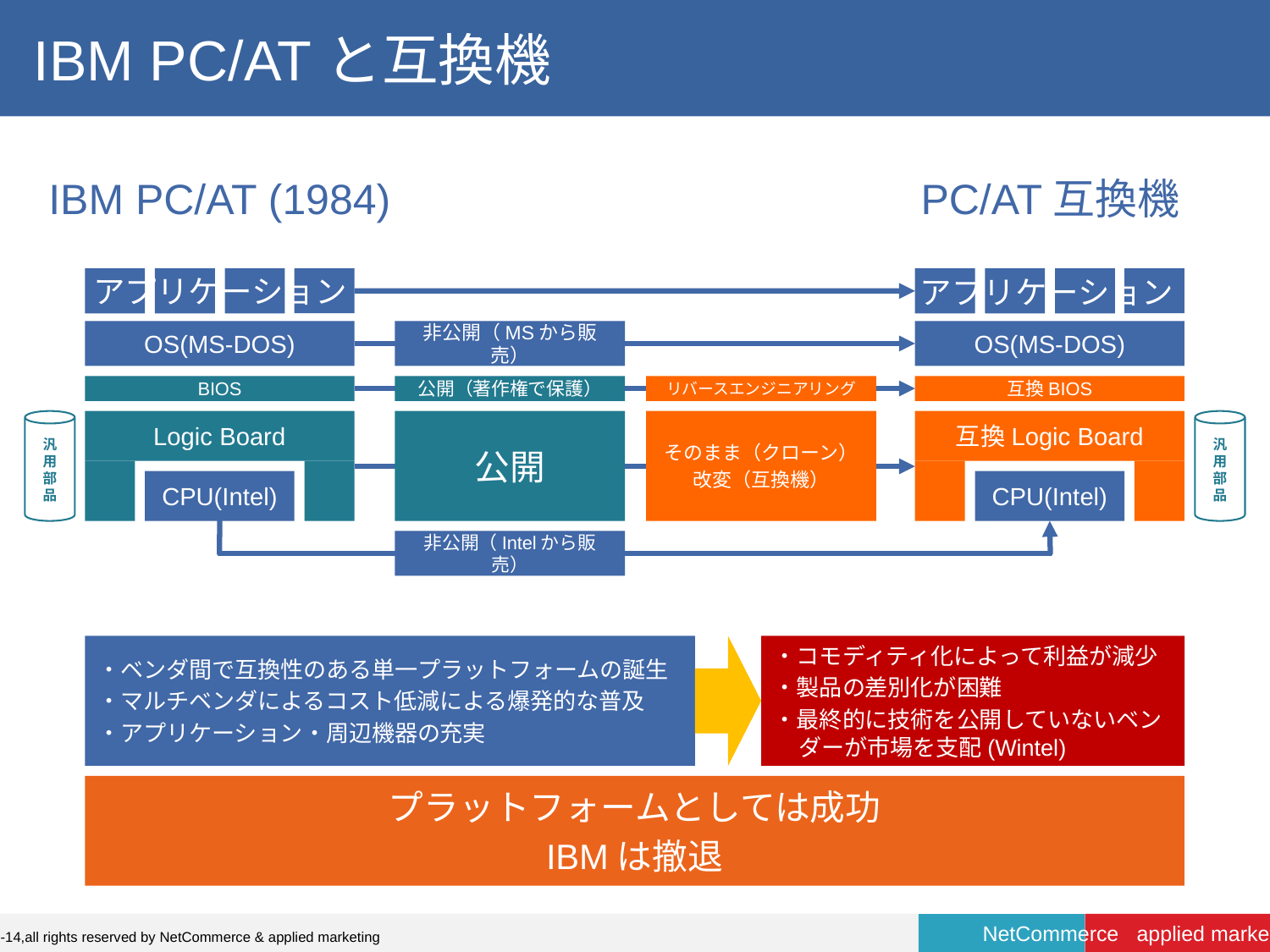

# IBM PC/ATと互換機
PC/AT互換機
IBM PC/AT (1984)
アプリケーション
アプリケーション

OS(MS-DOS)
非公開（MSから販売）
OS(MS-DOS)
BIOS
公開（著作権で保護）
リバースエンジニアリング
互換BIOS
汎用部品
Logic Board
公開
そのまま（クローン）
改変（互換機）
互換Logic Board
汎用部品

CPU(Intel)
CPU(Intel)
非公開（Intelから販売）
・ベンダ間で互換性のある単一プラットフォームの誕生
・マルチベンダによるコスト低減による爆発的な普及
・アプリケーション・周辺機器の充実

・コモディティ化によって利益が減少
・製品の差別化が困難
・最終的に技術を公開していないベンダーが市場を支配(Wintel)
プラットフォームとしては成功
IBMは撤退